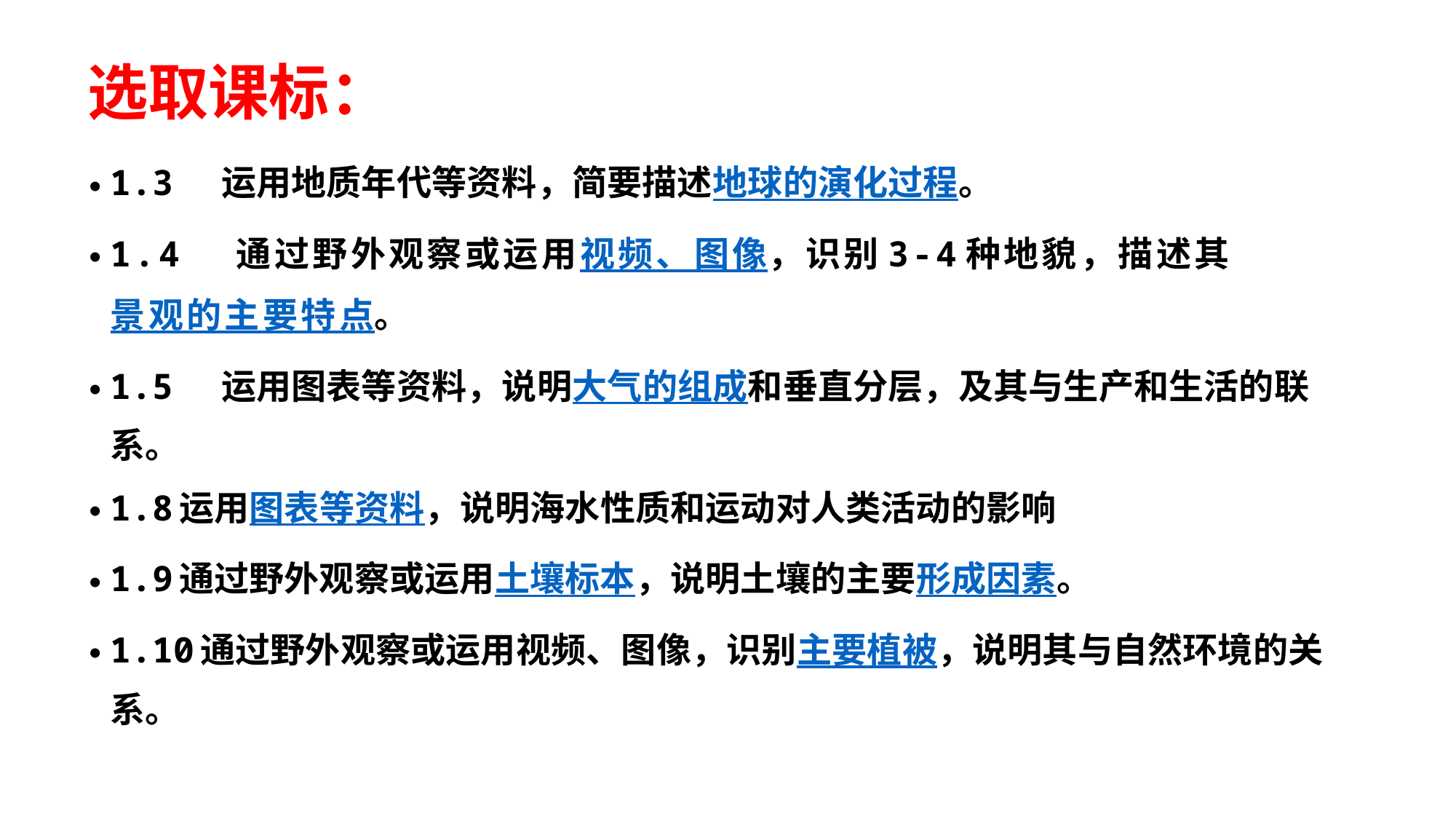

# 选取课标：
1.3  运用地质年代等资料，简要描述地球的演化过程。
1.4  通过野外观察或运用视频、图像，识别3-4种地貌，描述其景观的主要特点。
1.5  运用图表等资料，说明大气的组成和垂直分层，及其与生产和生活的联系。
1.8运用图表等资料，说明海水性质和运动对人类活动的影响
1.9通过野外观察或运用土壤标本，说明土壤的主要形成因素。
1.10通过野外观察或运用视频、图像，识别主要植被，说明其与自然环境的关系。